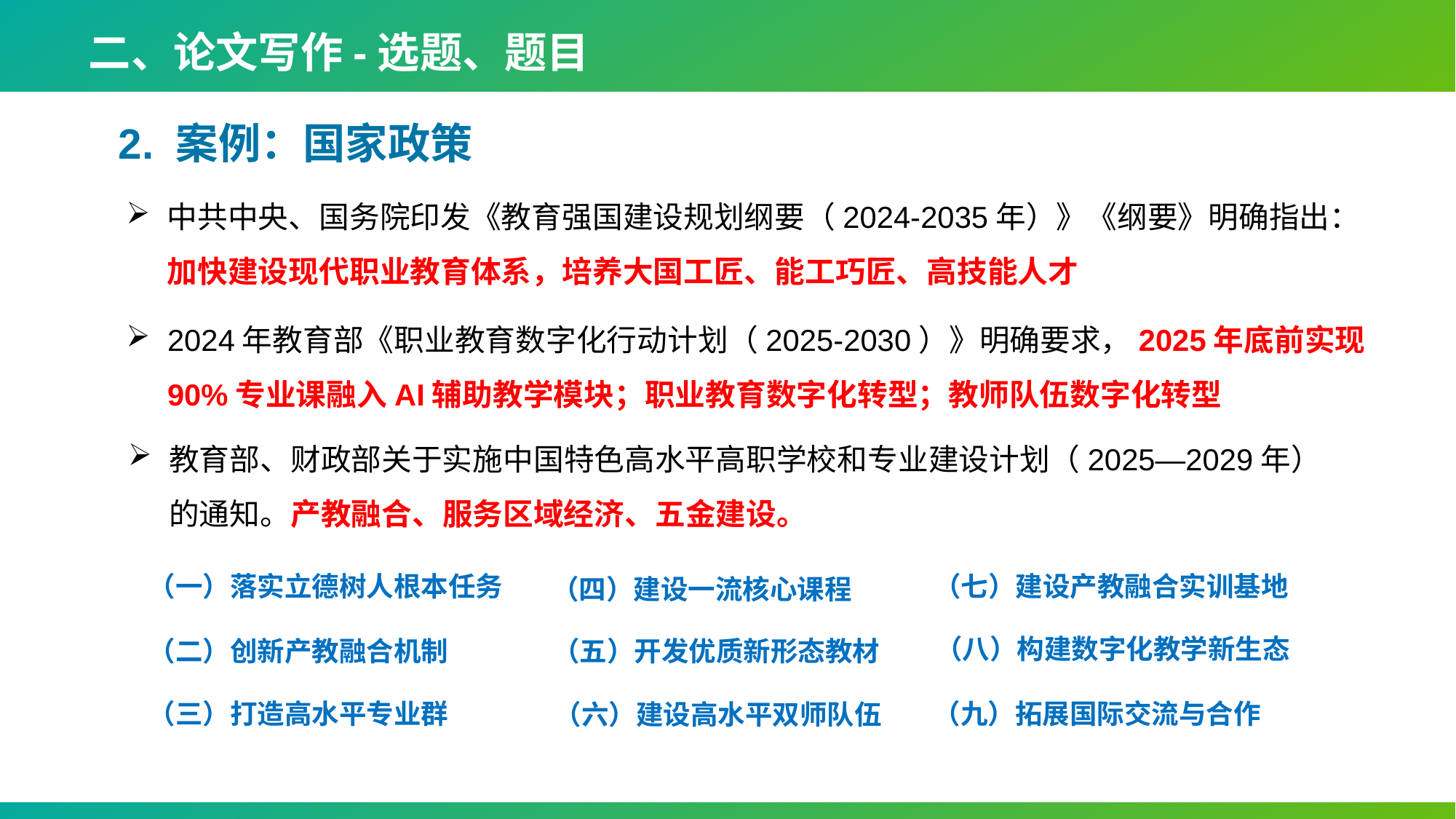

二、论文写作-选题、题目
2. 案例：国家政策
中共中央、国务院印发《教育强国建设规划纲要（2024-2035年）》《纲要》明确指出：加快建设现代职业教育体系，培养大国工匠、能工巧匠、高技能人才
2024年教育部《职业教育数字化行动计划（2025-2030）》明确要求，2025年底前实现90%专业课融入AI辅助教学模块；职业教育数字化转型；教师队伍数字化转型
教育部、财政部关于实施中国特色高水平高职学校和专业建设计划（2025—2029年）的通知。产教融合、服务区域经济、五金建设。
（一）落实立德树人根本任务
（七）建设产教融合实训基地
（四）建设一流核心课程
（八）构建数字化教学新生态
（二）创新产教融合机制
（五）开发优质新形态教材
（三）打造高水平专业群
（九）拓展国际交流与合作
（六）建设高水平双师队伍